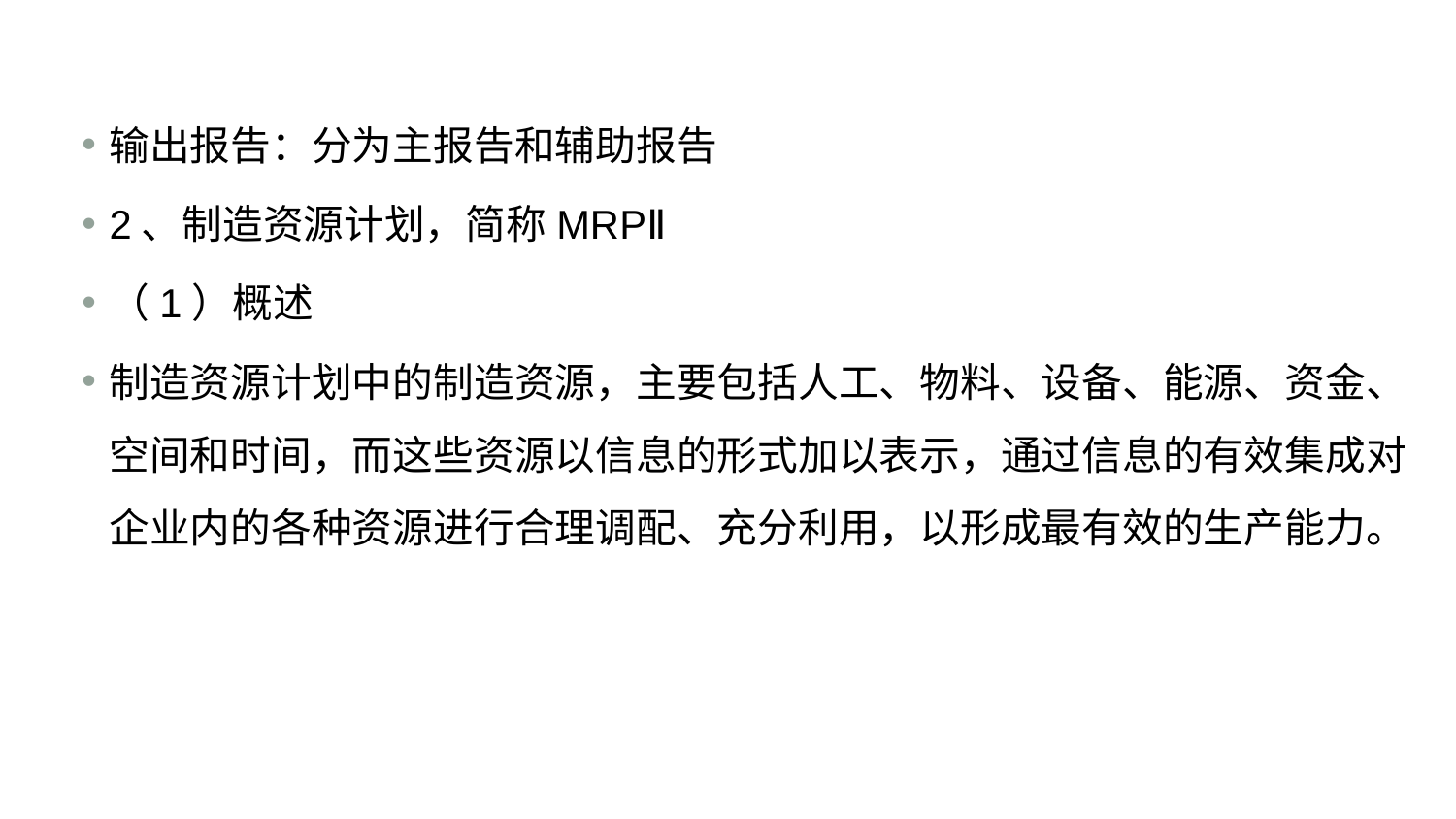

#
输出报告：分为主报告和辅助报告
2、制造资源计划，简称MRPⅡ
（1）概述
制造资源计划中的制造资源，主要包括人工、物料、设备、能源、资金、空间和时间，而这些资源以信息的形式加以表示，通过信息的有效集成对企业内的各种资源进行合理调配、充分利用，以形成最有效的生产能力。